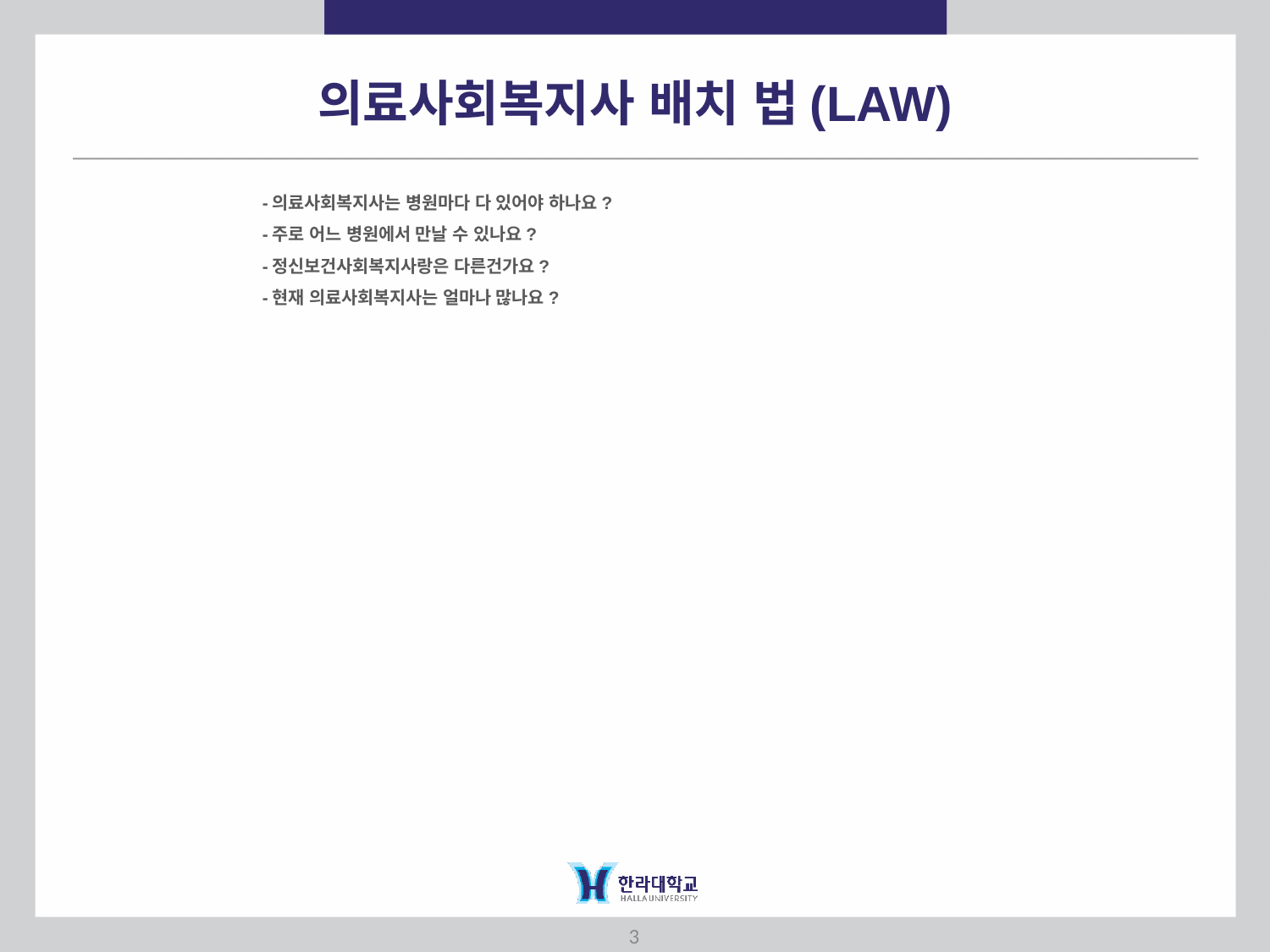

의료사회복지사 배치 법(LAW)
-의료사회복지사는 병원마다 다 있어야 하나요?
-주로 어느 병원에서 만날 수 있나요?
-정신보건사회복지사랑은 다른건가요?
-현재 의료사회복지사는 얼마나 많나요?
3